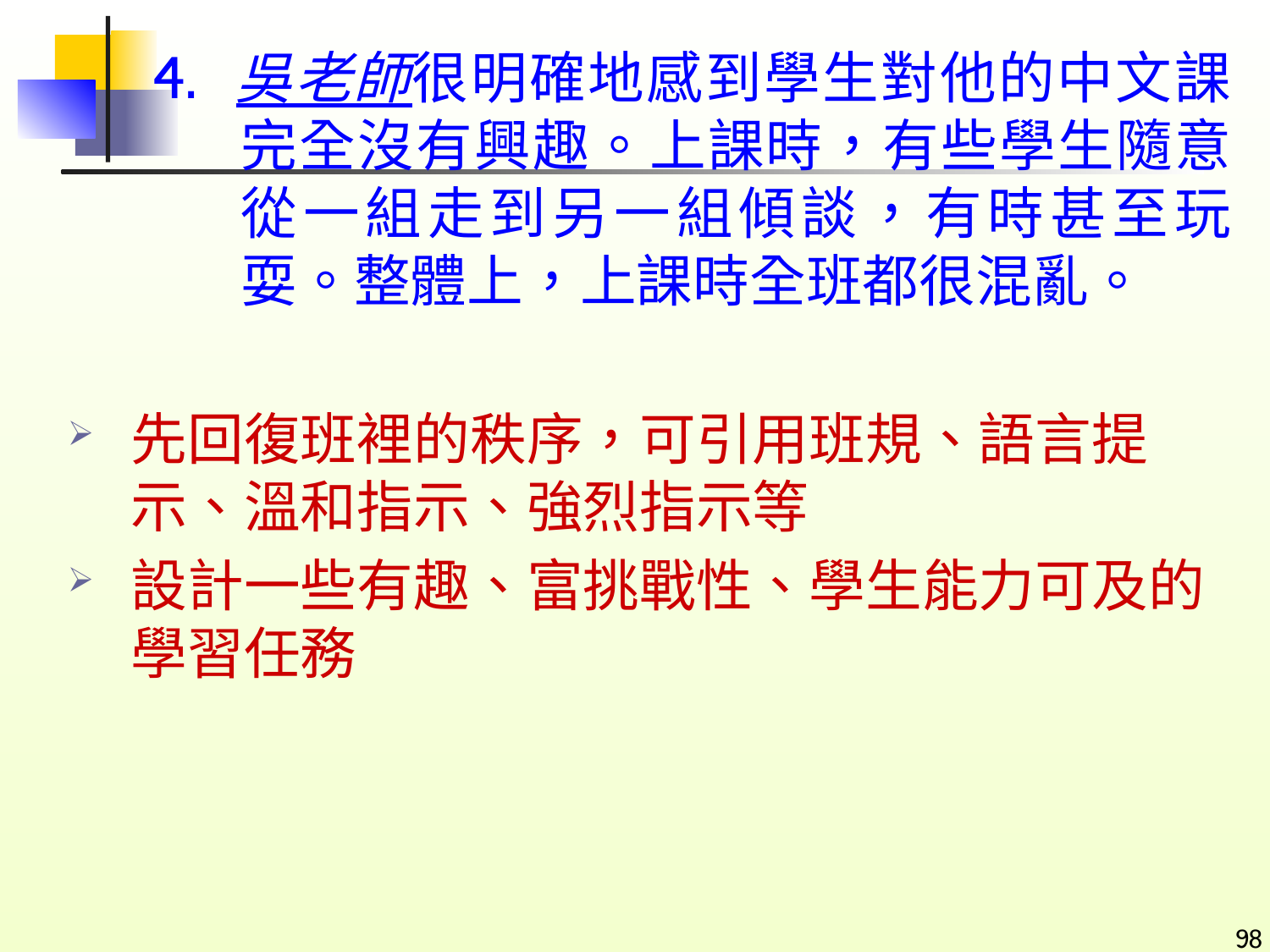

4. 吳老師很明確地感到學生對他的中文課完全沒有興趣。上課時，有些學生隨意從一組走到另一組傾談，有時甚至玩耍。整體上，上課時全班都很混亂。

先回復班裡的秩序，可引用班規、語言提示、溫和指示、強烈指示等
設計一些有趣、富挑戰性、學生能力可及的學習任務
98